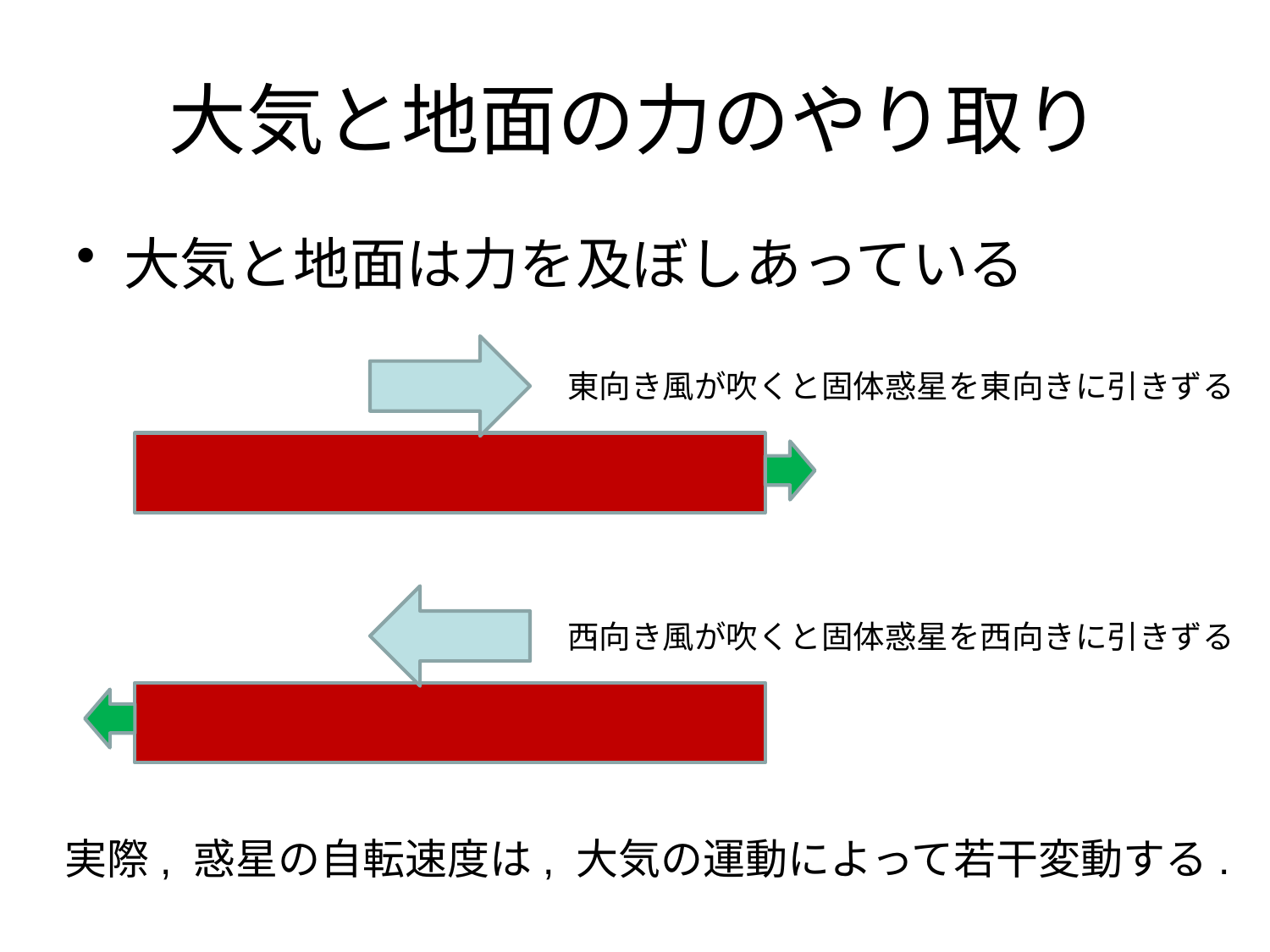

# 大気と地面の力のやり取り
大気と地面は力を及ぼしあっている

東向き風が吹くと固体惑星を東向きに引きずる

西向き風が吹くと固体惑星を西向きに引きずる

実際, 惑星の自転速度は, 大気の運動によって若干変動する.